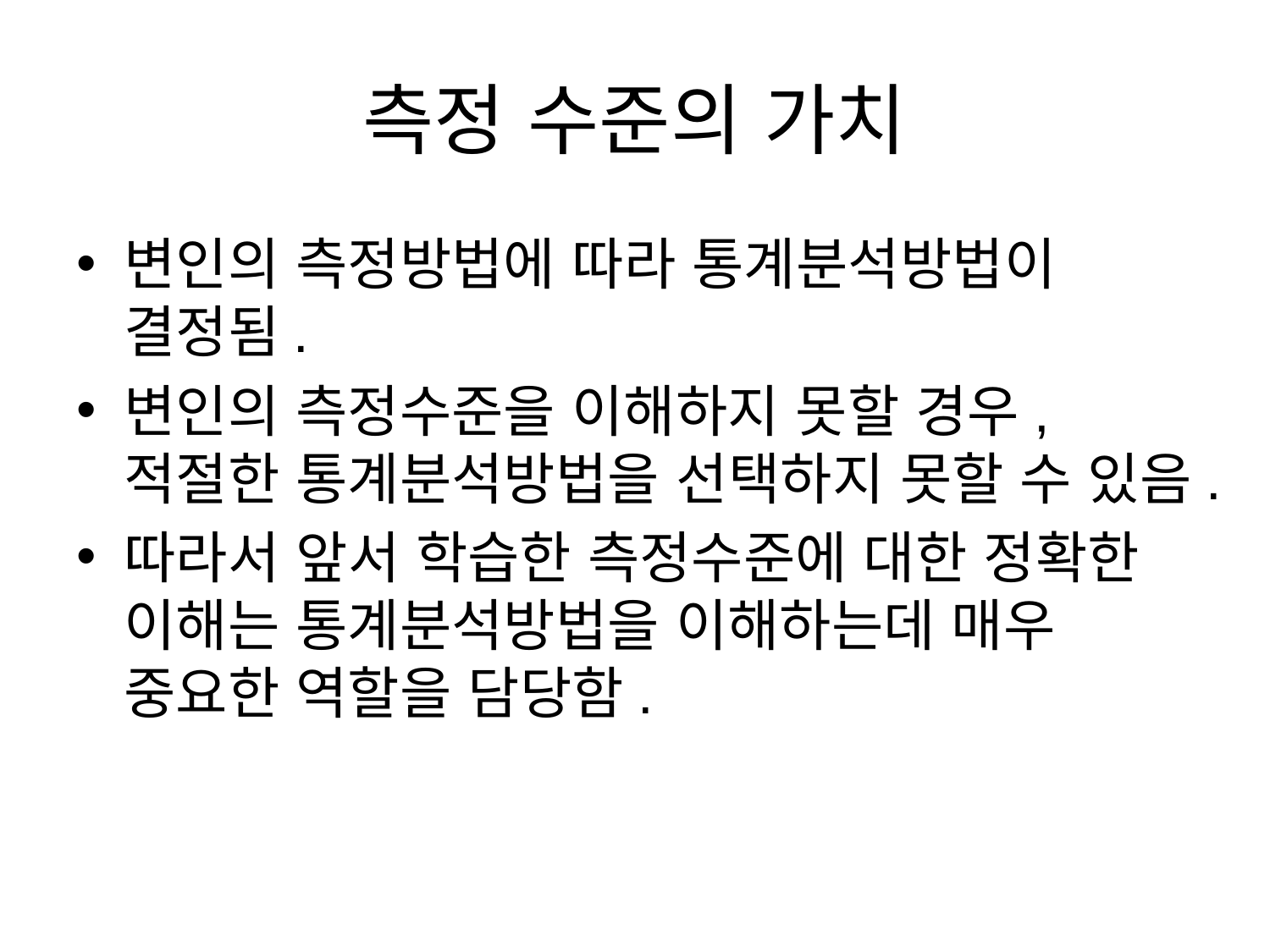

# 측정 수준의 가치
변인의 측정방법에 따라 통계분석방법이 결정됨.
변인의 측정수준을 이해하지 못할 경우, 적절한 통계분석방법을 선택하지 못할 수 있음.
따라서 앞서 학습한 측정수준에 대한 정확한 이해는 통계분석방법을 이해하는데 매우 중요한 역할을 담당함.